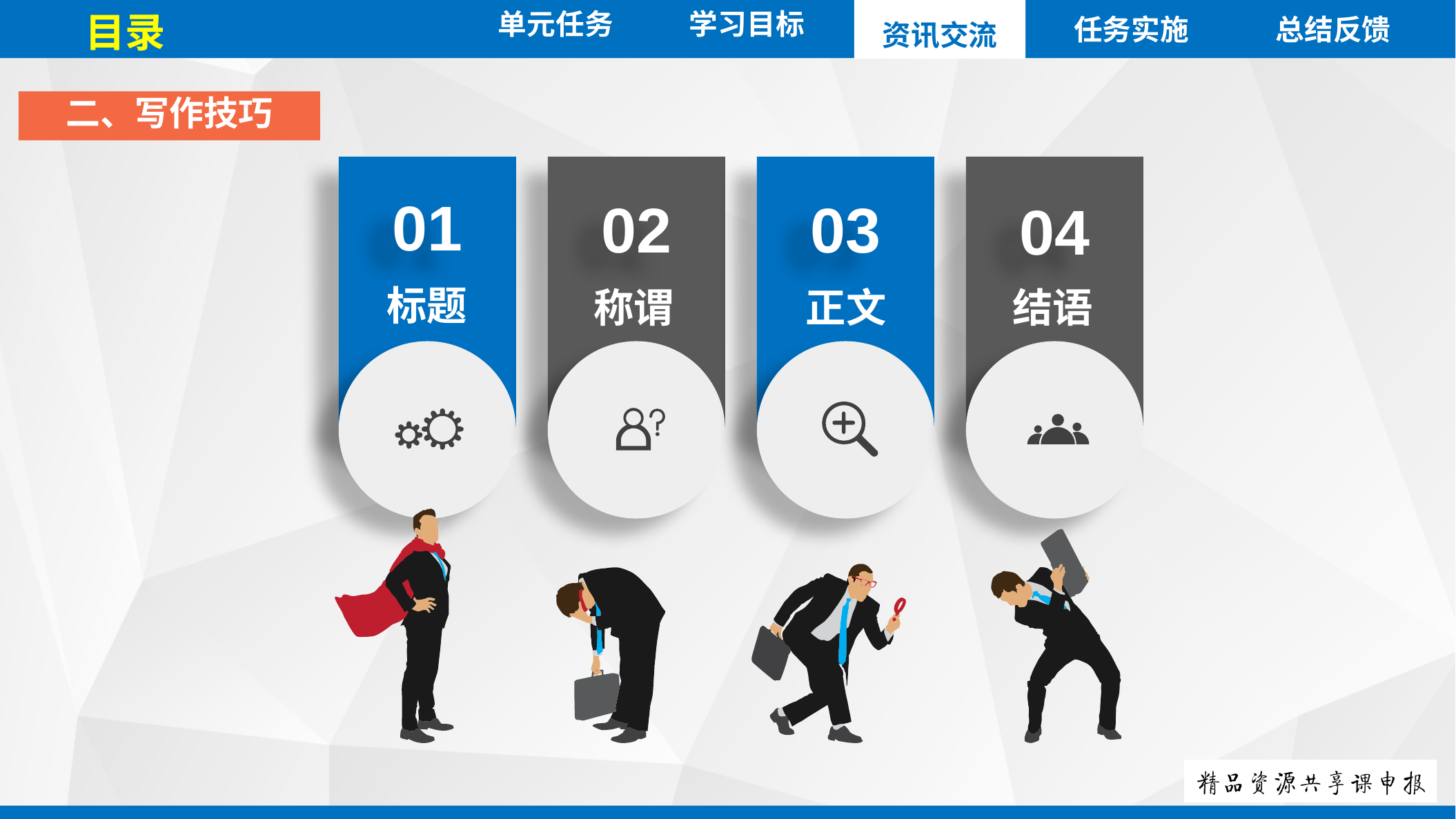

单元任务
目录
任务实施
总结反馈
资讯交流
学习目标
二、写作技巧
01
02
03
04

标题
称谓
正文
结语